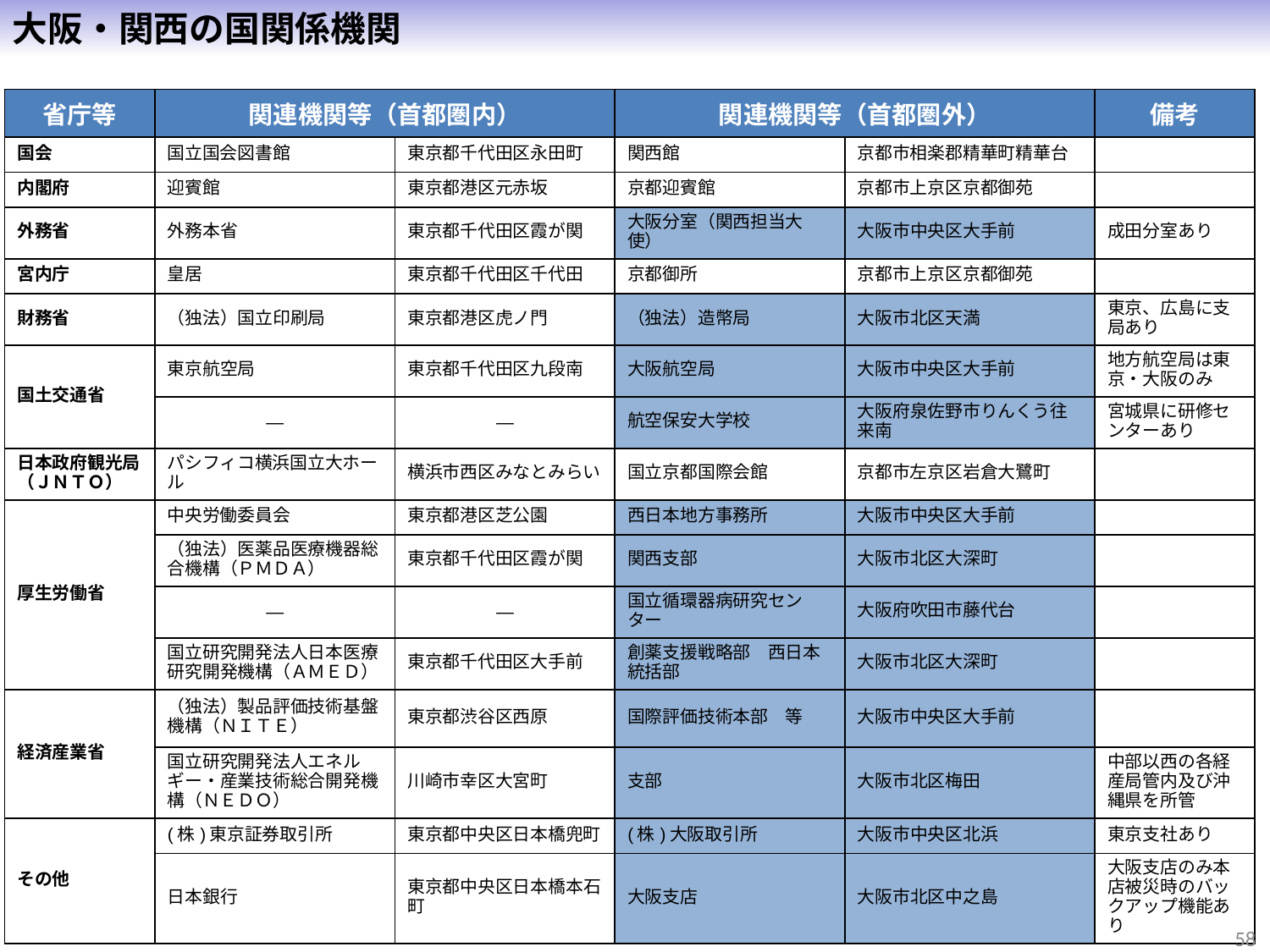

大阪・関西の国関係機関
| 省庁等 | 関連機関等（首都圏内） |  | 関連機関等（首都圏外） |  | 備考 |
| --- | --- | --- | --- | --- | --- |
| 国会 | 国立国会図書館 | 東京都千代田区永田町 | 関西館 | 京都市相楽郡精華町精華台 |  |
| 内閣府 | 迎賓館 | 東京都港区元赤坂 | 京都迎賓館 | 京都市上京区京都御苑 |  |
| 外務省 | 外務本省 | 東京都千代田区霞が関 | 大阪分室（関西担当大使） | 大阪市中央区大手前 | 成田分室あり |
| 宮内庁 | 皇居 | 東京都千代田区千代田 | 京都御所 | 京都市上京区京都御苑 |  |
| 財務省 | （独法）国立印刷局 | 東京都港区虎ノ門 | （独法）造幣局 | 大阪市北区天満 | 東京、広島に支局あり |
| 国土交通省 | 東京航空局 | 東京都千代田区九段南 | 大阪航空局 | 大阪市中央区大手前 | 地方航空局は東京・大阪のみ |
|  | ― | ― | 航空保安大学校 | 大阪府泉佐野市りんくう往来南 | 宮城県に研修センターあり |
| 日本政府観光局（ＪＮＴＯ） | パシフィコ横浜国立大ホール | 横浜市西区みなとみらい | 国立京都国際会館 | 京都市左京区岩倉大鷺町 |  |
| 厚生労働省 | 中央労働委員会 | 東京都港区芝公園 | 西日本地方事務所 | 大阪市中央区大手前 |  |
|  | （独法）医薬品医療機器総合機構（ＰＭＤＡ） | 東京都千代田区霞が関 | 関西支部 | 大阪市北区大深町 |  |
|  | ― | ― | 国立循環器病研究センター | 大阪府吹田市藤代台 |  |
|  | 国立研究開発法人日本医療研究開発機構（ＡＭＥＤ） | 東京都千代田区大手前 | 創薬支援戦略部　西日本統括部 | 大阪市北区大深町 |  |
| 経済産業省 | （独法）製品評価技術基盤機構（ＮＩＴＥ） | 東京都渋谷区西原 | 国際評価技術本部　等 | 大阪市中央区大手前 |  |
|  | 国立研究開発法人エネルギー・産業技術総合開発機構（ＮＥＤＯ） | 川崎市幸区大宮町 | 支部 | 大阪市北区梅田 | 中部以西の各経産局管内及び沖縄県を所管 |
| その他 | (株)東京証券取引所 | 東京都中央区日本橋兜町 | (株)大阪取引所 | 大阪市中央区北浜 | 東京支社あり |
|  | 日本銀行 | 東京都中央区日本橋本石町 | 大阪支店 | 大阪市北区中之島 | 大阪支店のみ本店被災時のバックアップ機能あり |
58